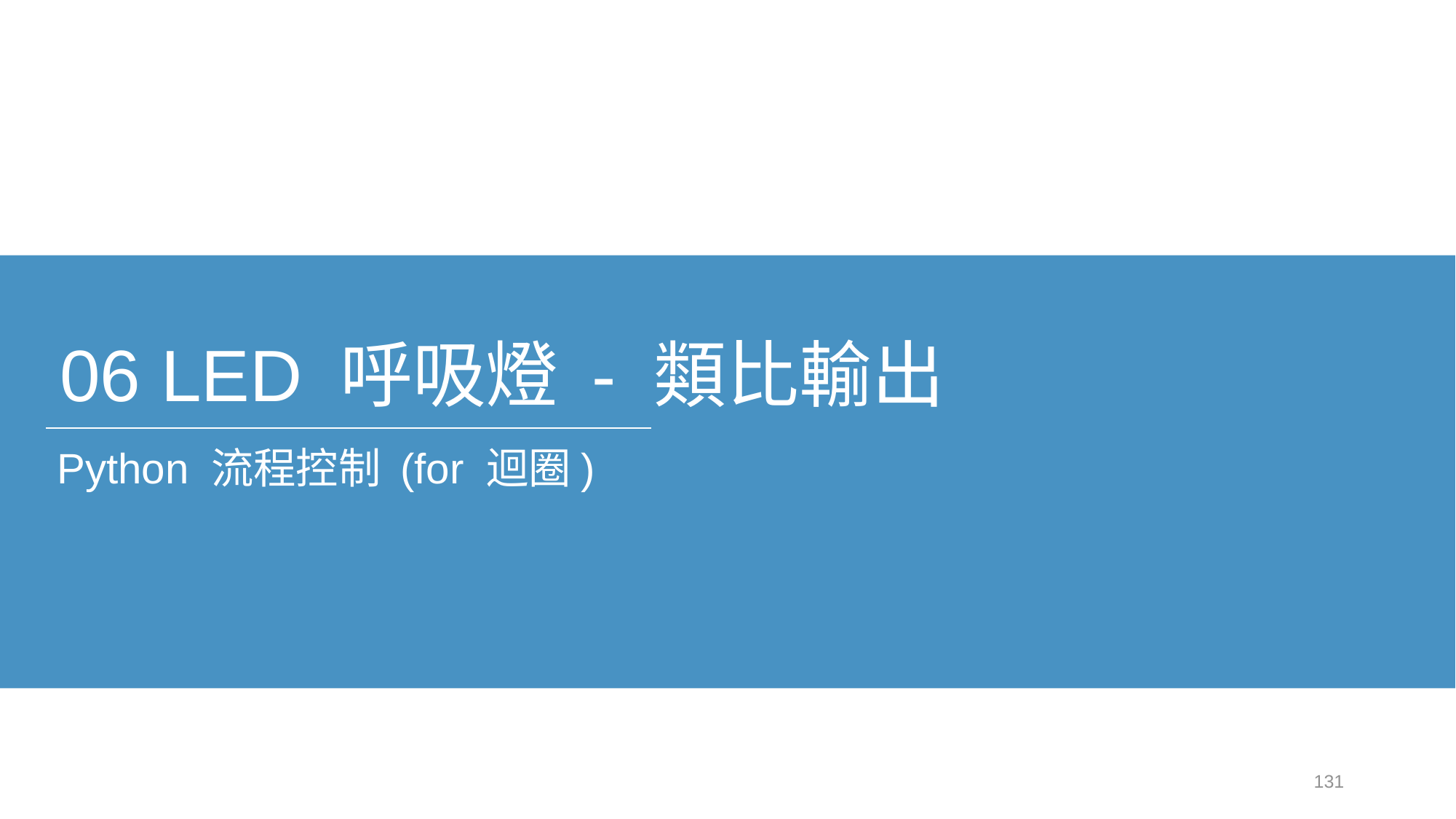

06 LED 呼吸燈 - 類比輸出
Python 流程控制 (for 迴圈)
131